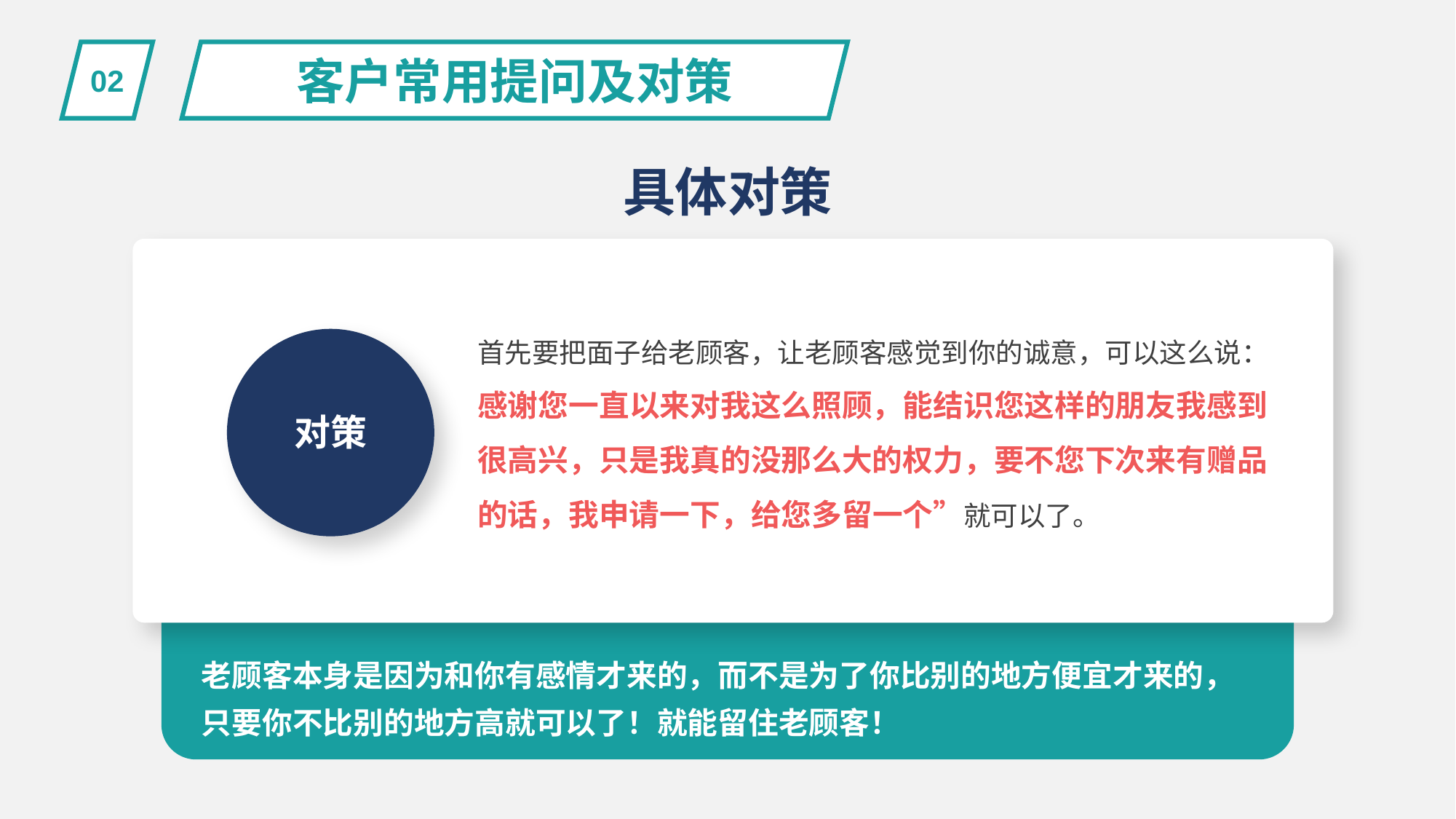

02
客户常用提问及对策
具体对策

首先要把面子给老顾客，让老顾客感觉到你的诚意，可以这么说：感谢您一直以来对我这么照顾，能结识您这样的朋友我感到很高兴，只是我真的没那么大的权力，要不您下次来有赠品的话，我申请一下，给您多留一个”就可以了。

对策

老顾客本身是因为和你有感情才来的，而不是为了你比别的地方便宜才来的，只要你不比别的地方高就可以了！就能留住老顾客！